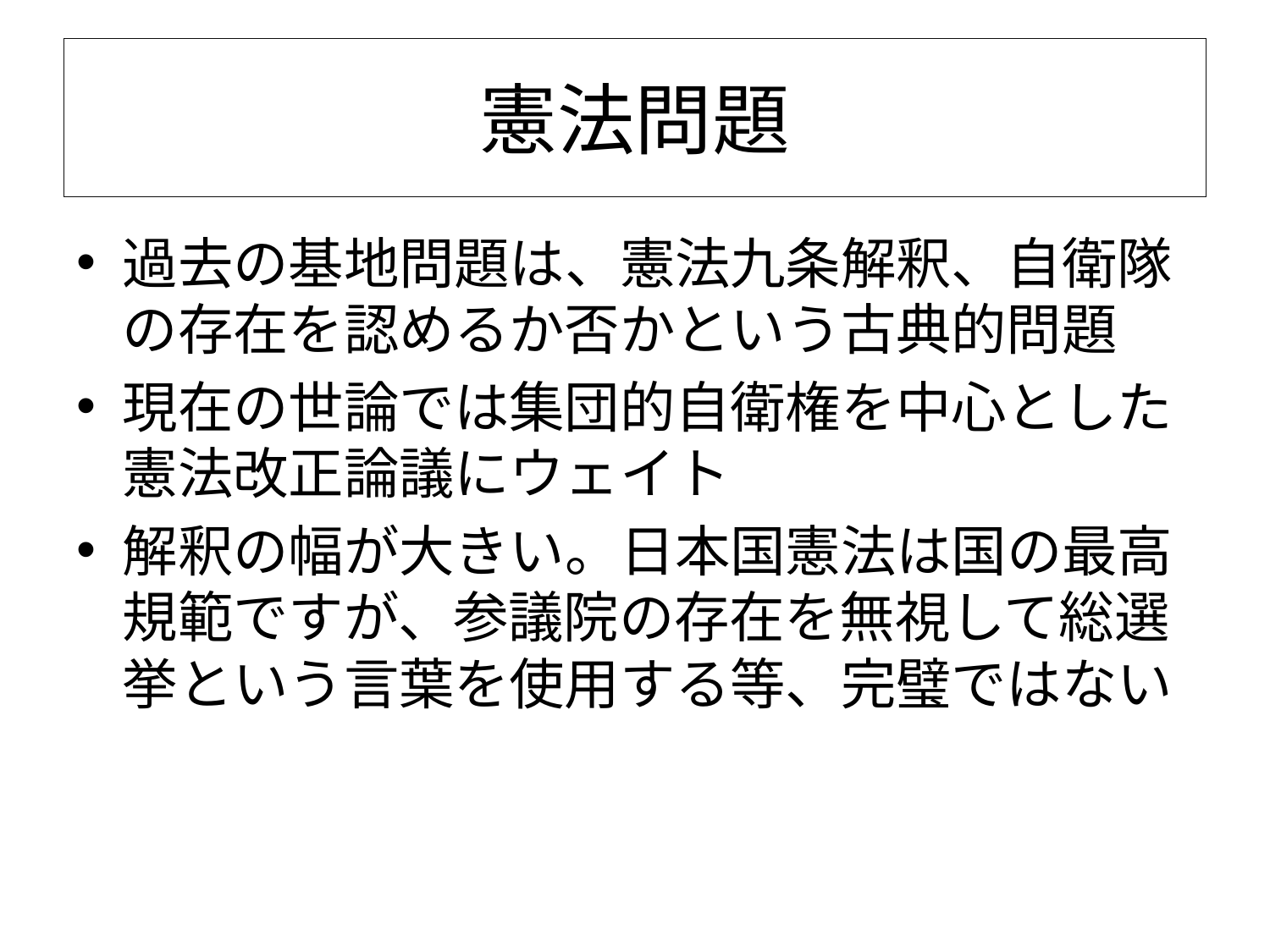

# 憲法問題
過去の基地問題は、憲法九条解釈、自衛隊の存在を認めるか否かという古典的問題
現在の世論では集団的自衛権を中心とした憲法改正論議にウェイト
解釈の幅が大きい。日本国憲法は国の最高規範ですが、参議院の存在を無視して総選挙という言葉を使用する等、完璧ではない